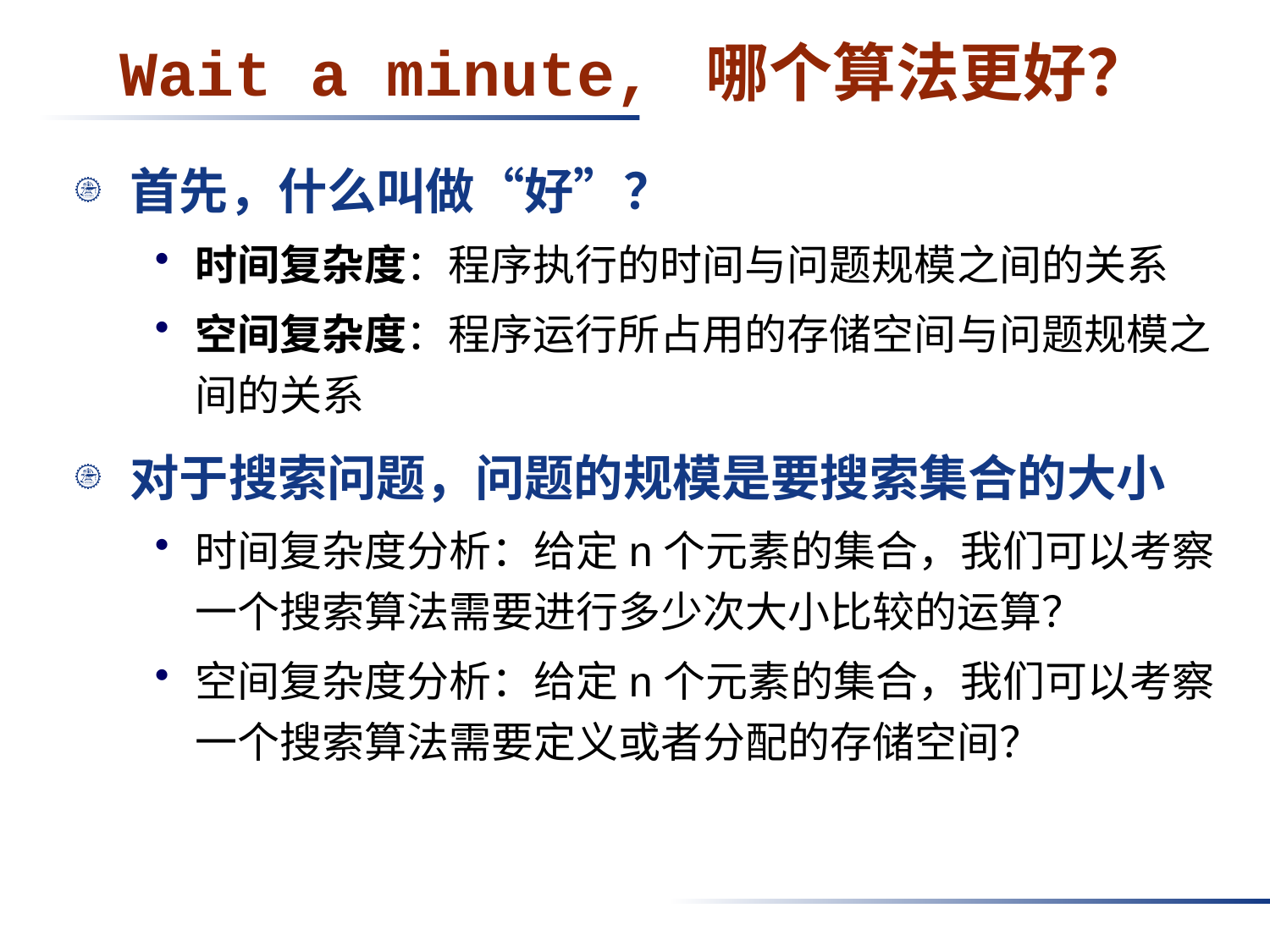

# Wait a minute, 哪个算法更好？
首先，什么叫做“好”？
时间复杂度：程序执行的时间与问题规模之间的关系
空间复杂度：程序运行所占用的存储空间与问题规模之间的关系
对于搜索问题，问题的规模是要搜索集合的大小
时间复杂度分析：给定n个元素的集合，我们可以考察一个搜索算法需要进行多少次大小比较的运算？
空间复杂度分析：给定n个元素的集合，我们可以考察一个搜索算法需要定义或者分配的存储空间？